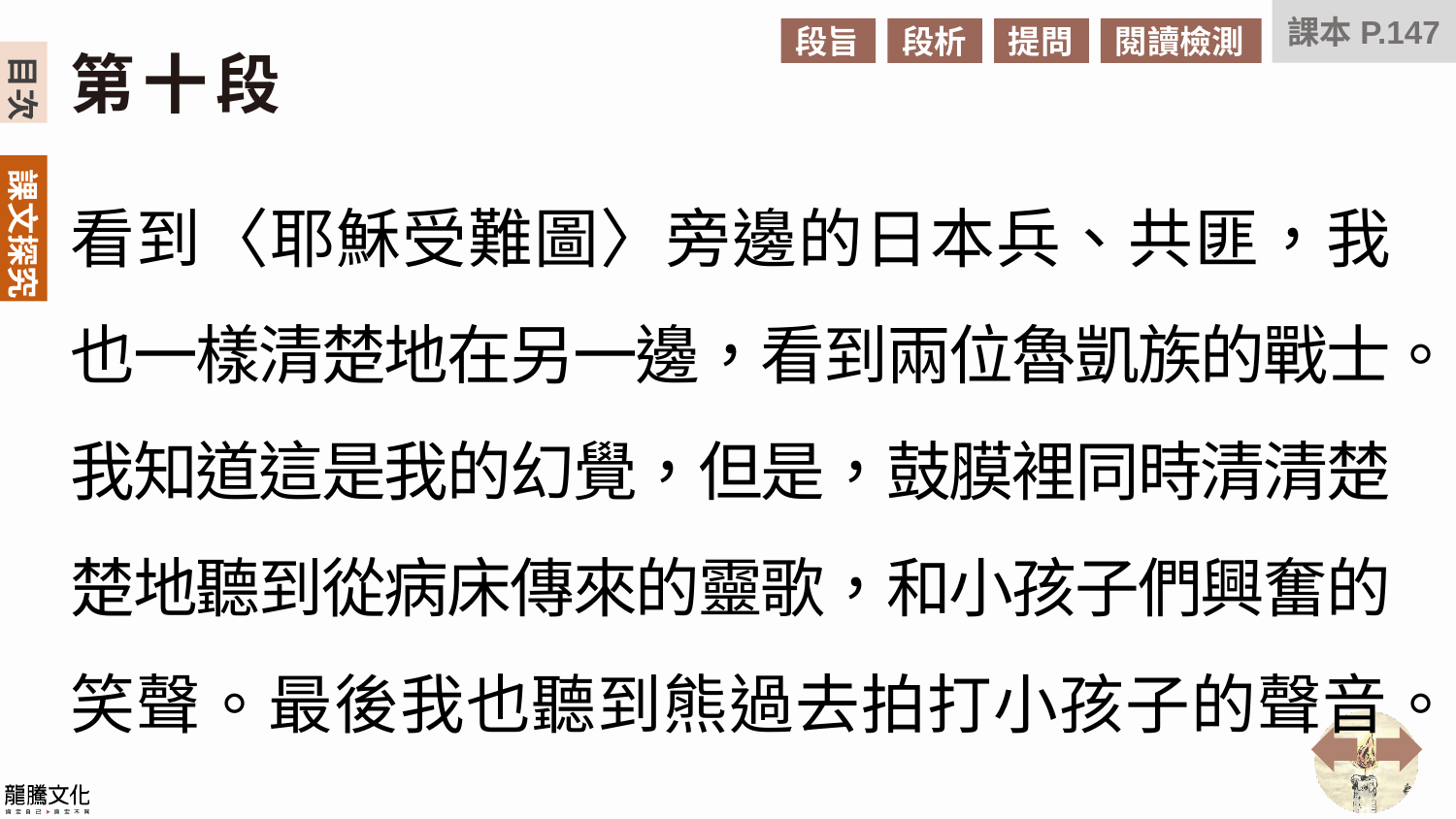

課本P.147
段旨
段析
提問
閱讀檢測
第十段
看到〈耶穌受難圖〉旁邊的日本兵、共匪，我也一樣清楚地在另一邊，看到兩位魯凱族的戰士。我知道這是我的幻覺，但是，鼓膜裡同時清清楚楚地聽到從病床傳來的靈歌，和小孩子們興奮的笑聲。最後我也聽到熊過去拍打小孩子的聲音。